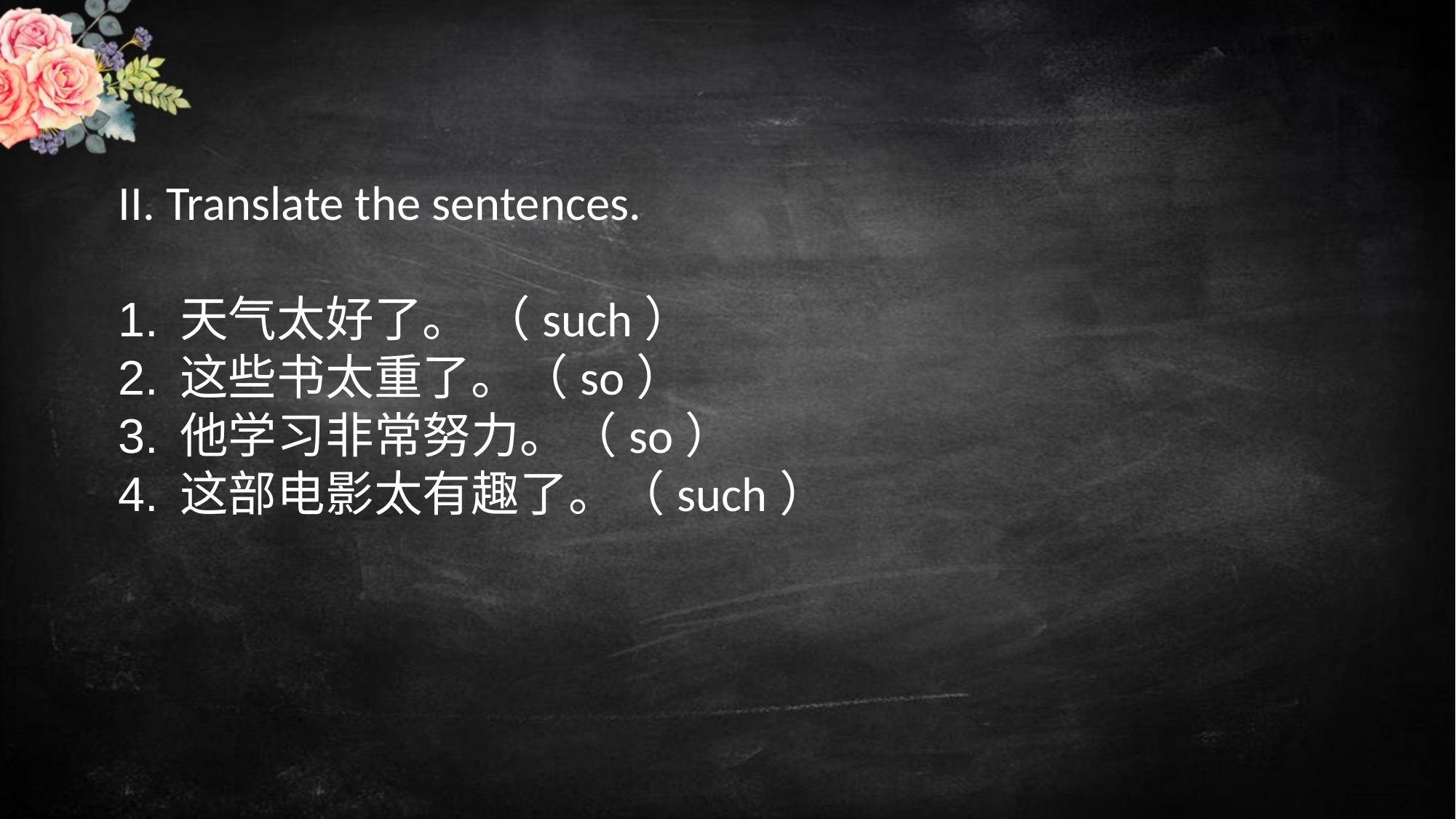

II. Translate the sentences.

天气太好了。 （such）
这些书太重了。（so）
他学习非常努力。（so）
这部电影太有趣了。（such）